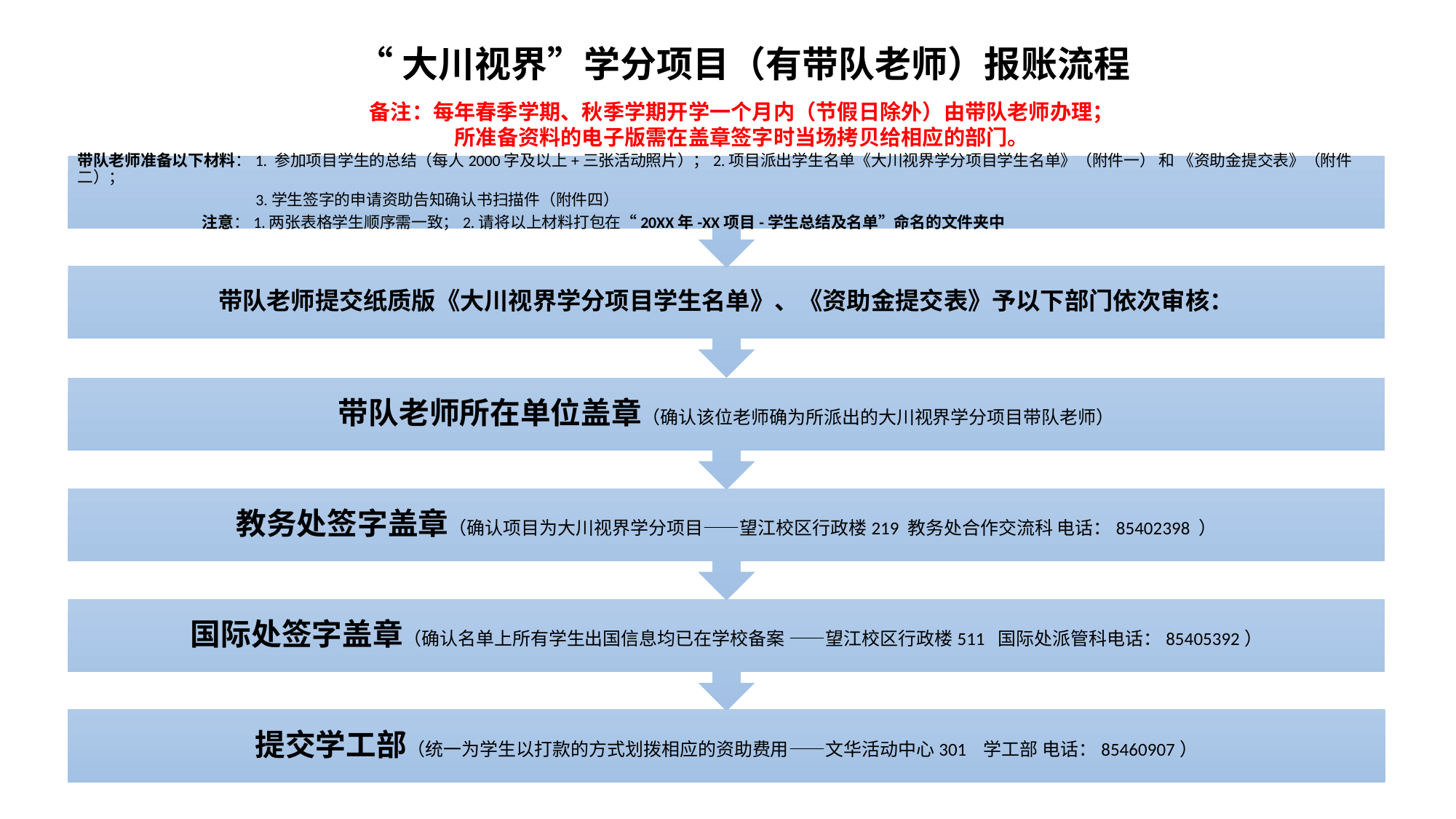

“大川视界”学分项目（有带队老师）报账流程
备注：每年春季学期、秋季学期开学一个月内（节假日除外）由带队老师办理；
所准备资料的电子版需在盖章签字时当场拷贝给相应的部门。

提交学工部（统一为学生以打款的方式划拨相应的资助费用——文华活动中心301   学工部 电话：85460907）
国际处签字盖章（确认名单上所有学生出国信息均已在学校备案 ——望江校区行政楼511  国际处派管科电话：85405392）
教务处签字盖章（确认项目为大川视界学分项目——望江校区行政楼219 教务处合作交流科 电话：85402398 ）
带队老师所在单位盖章（确认该位老师确为所派出的大川视界学分项目带队老师）
带队老师提交纸质版《大川视界学分项目学生名单》、《资助金提交表》予以下部门依次审核：
带队老师准备以下材料：1. 参加项目学生的总结（每人2000字及以上+三张活动照片）；2.项目派出学生名单《大川视界学分项目学生名单》（附件一） 和 《资助金提交表》（附件二）；
                                                 3.学生签字的申请资助告知确认书扫描件（附件四）
                                   注意：1.两张表格学生顺序需一致；2.请将以上材料打包在“20XX年-XX项目-学生总结及名单”命名的文件夹中